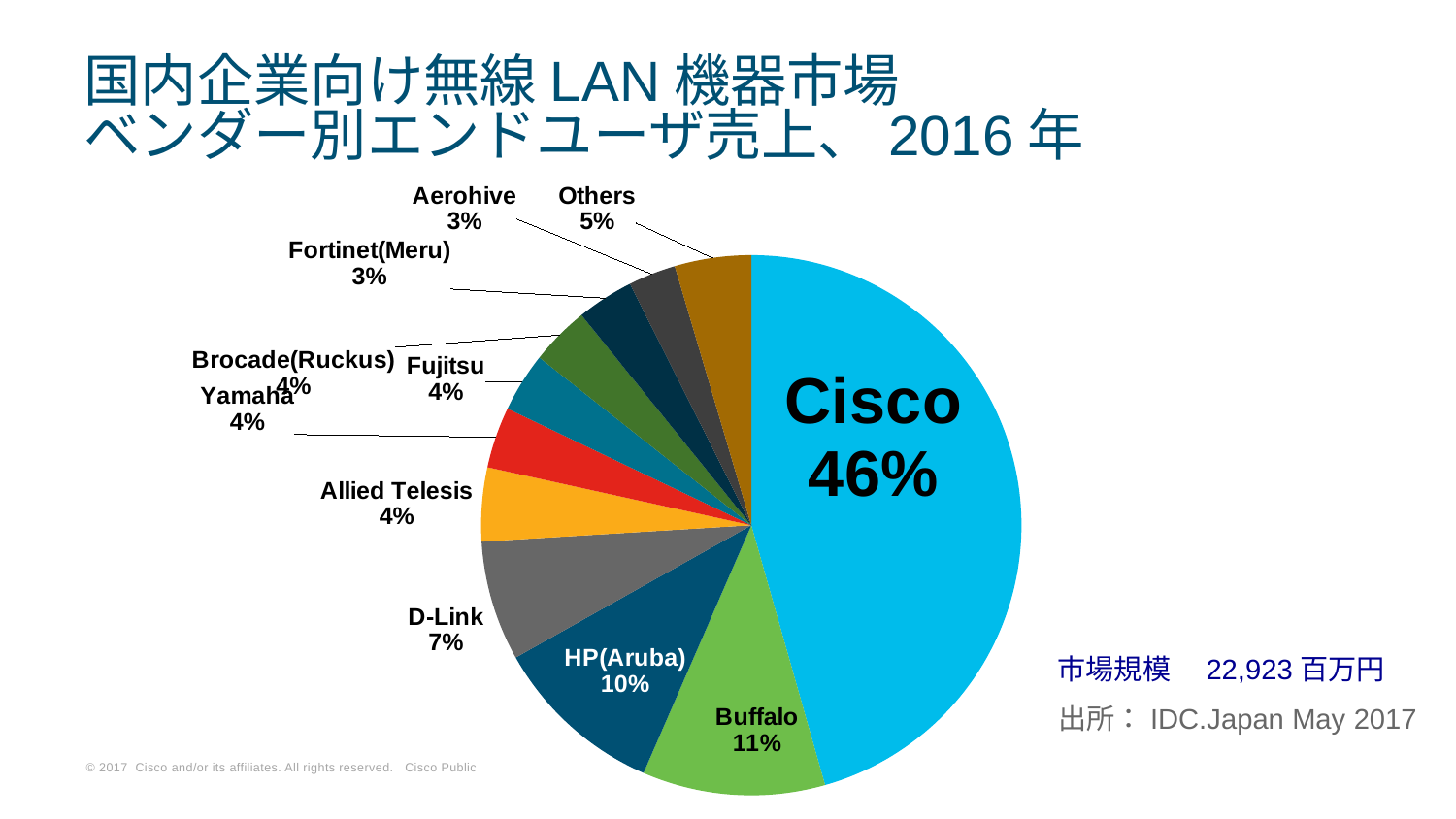

# 国内企業向け無線LAN機器市場 ベンダー別エンドユーザ売上、2016年

### Chart

| Category |  |
|---|---|
| Cisco | 0.455941371488396 |
| Buffalo | 0.109361367998604 |
| HP(Aruba) | 0.103210608968766 |
| D-Link | 0.0717588553481068 |
| Allied Telesis | 0.0441894957250044 |
| Yamaha | 0.0365991973477578 |
| Fujitsu | 0.0355086372360844 |
| Brocade(Ruckus) | 0.0353341476182167 |
| Fortinet(Meru) | 0.0339818530797417 |
| Aerohive | 0.0283981853079742 |
| Others | 0.045716279881347 |
市場規模　22,923百万円
出所：IDC.Japan May 2017